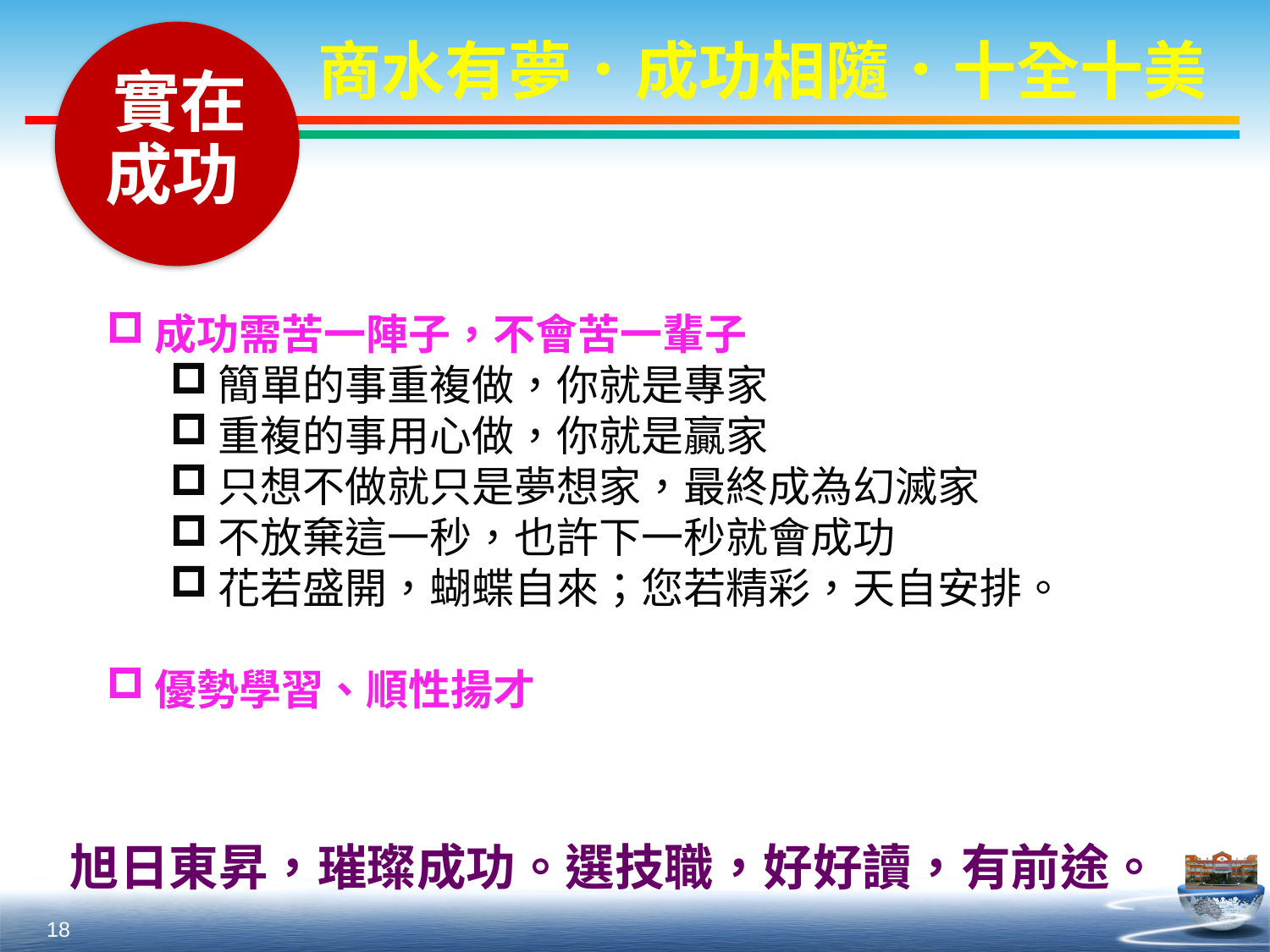

商水有夢．成功相隨．十全十美
實在成功
成功需苦一陣子，不會苦一輩子
簡單的事重複做，你就是專家
重複的事用心做，你就是贏家
只想不做就只是夢想家，最終成為幻滅家
不放棄這一秒，也許下一秒就會成功
花若盛開，蝴蝶自來；您若精彩，天自安排。

優勢學習、順性揚才
旭日東昇，璀璨成功。選技職，好好讀，有前途。
18